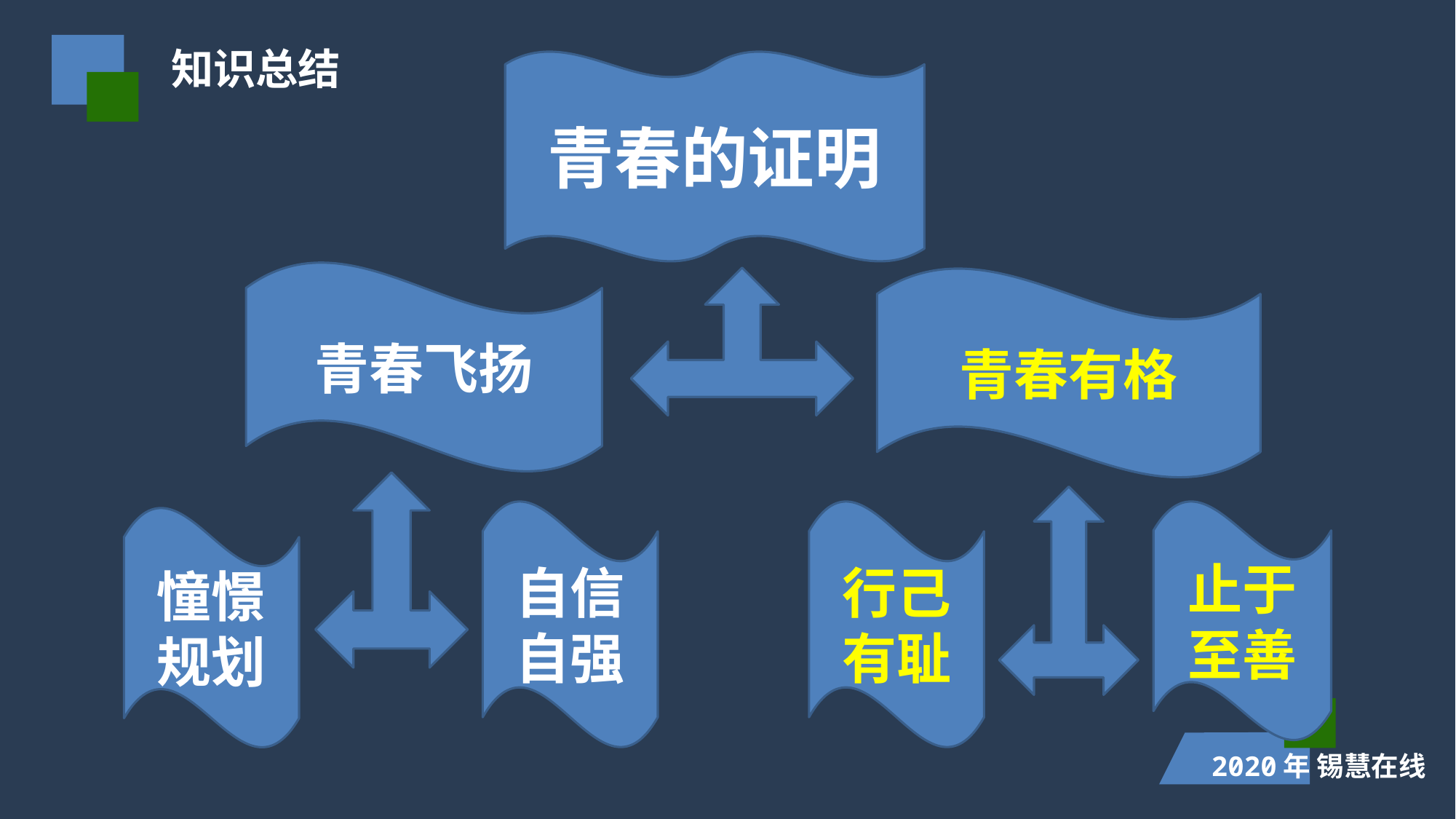

知识总结
青春的证明
青春飞扬
青春有格

自信自强
行己有耻
止于至善
憧憬规划